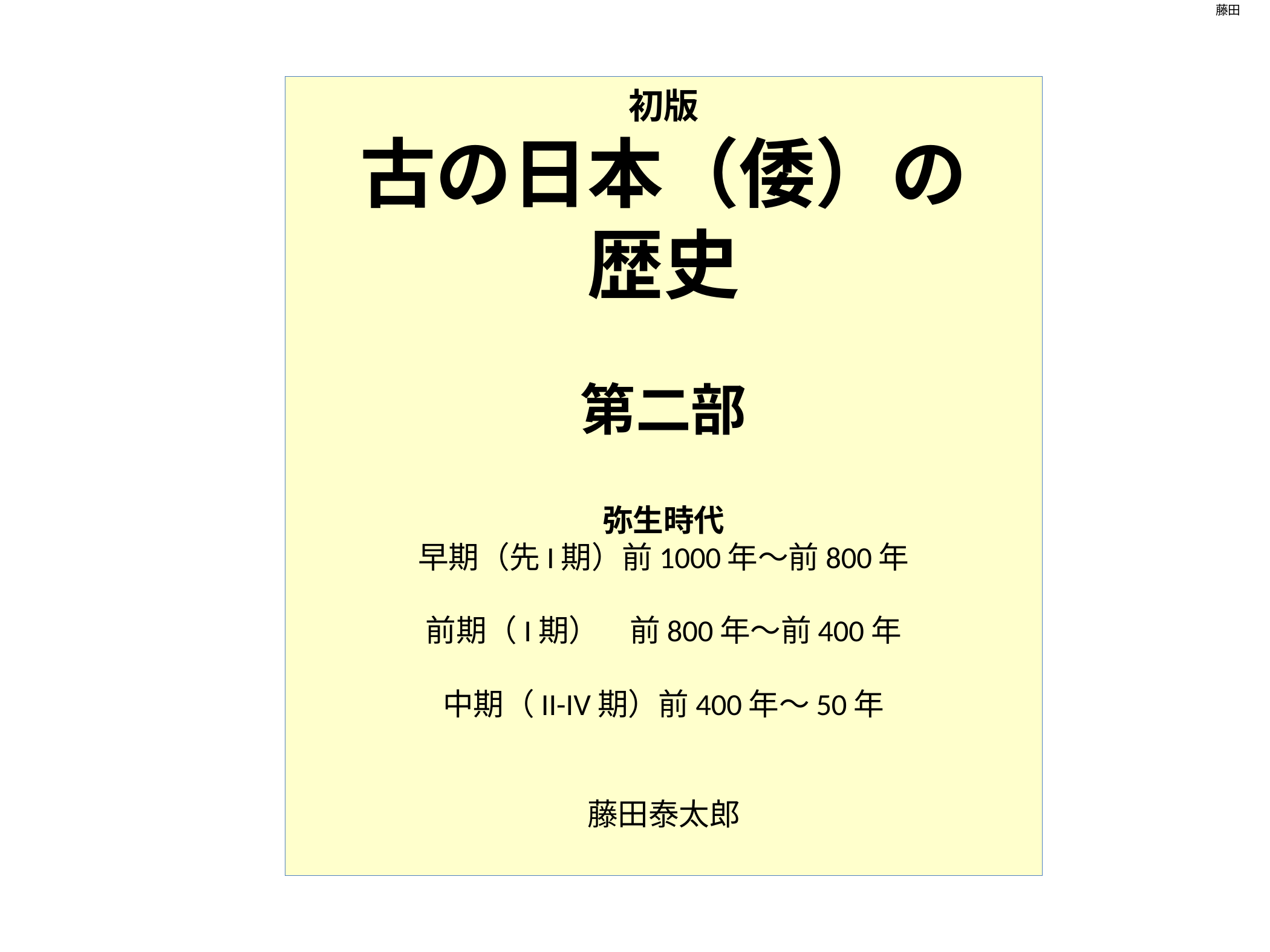

藤田
# 初版 古の日本（倭）の 歴史 第二部 弥生時代 早期（先I期）前1000年～前800年 前期（I期）　前800年～前400年 中期（II-IV期）前400年～50年 藤田泰太郎